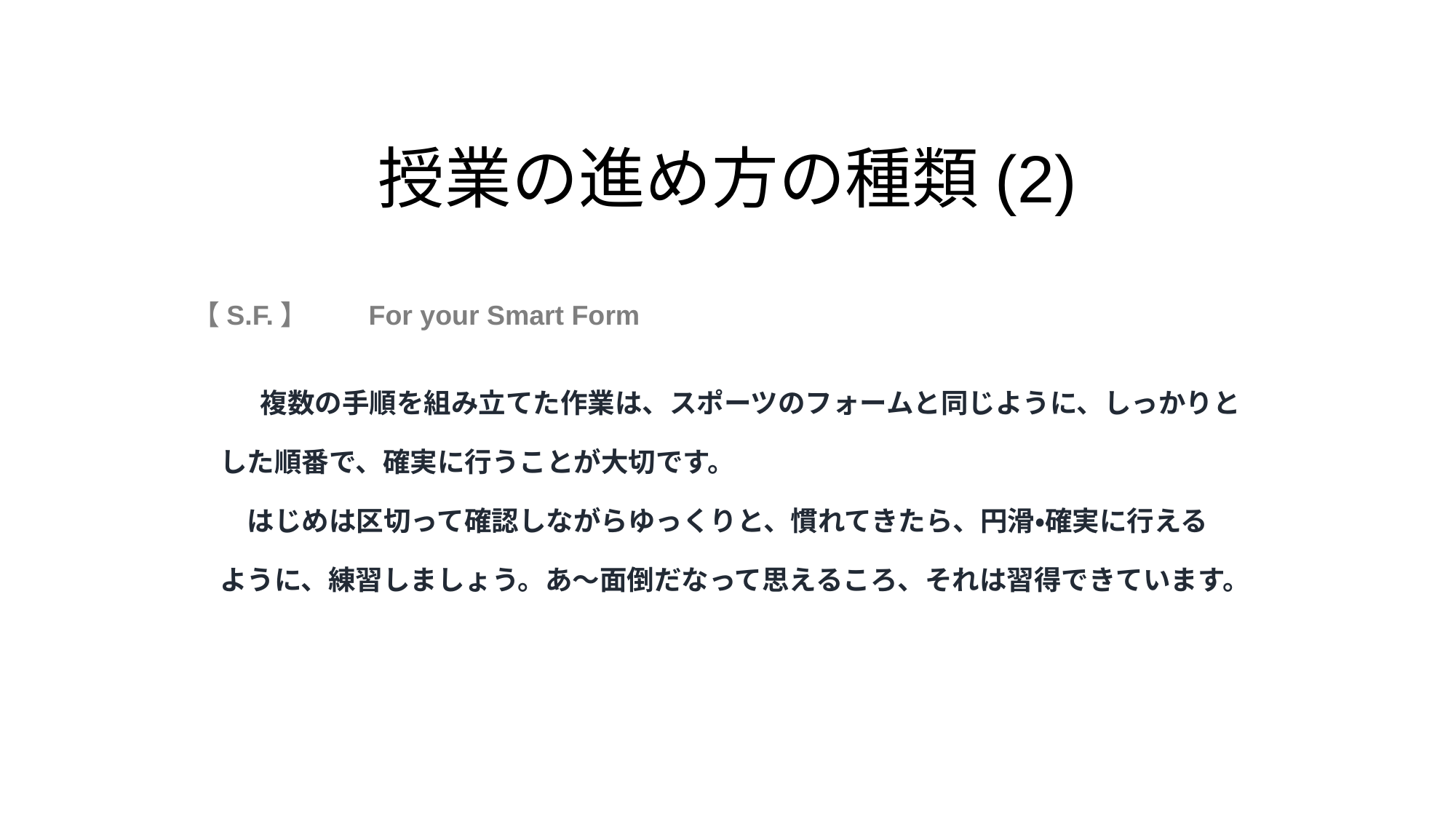

# 授業の進め方の種類(2)
【L．Q．】
【S.F.】　　For your Smart Form

 　　複数の手順を組み立てた作業は、スポーツのフォームと同じように、しっかりと

　した順番で、確実に行うことが大切です。

　　はじめは区切って確認しながらゆっくりと、慣れてきたら、円滑・確実に行える

　ように、練習しましょう。あ～面倒だなって思えるころ、それは習得できています。